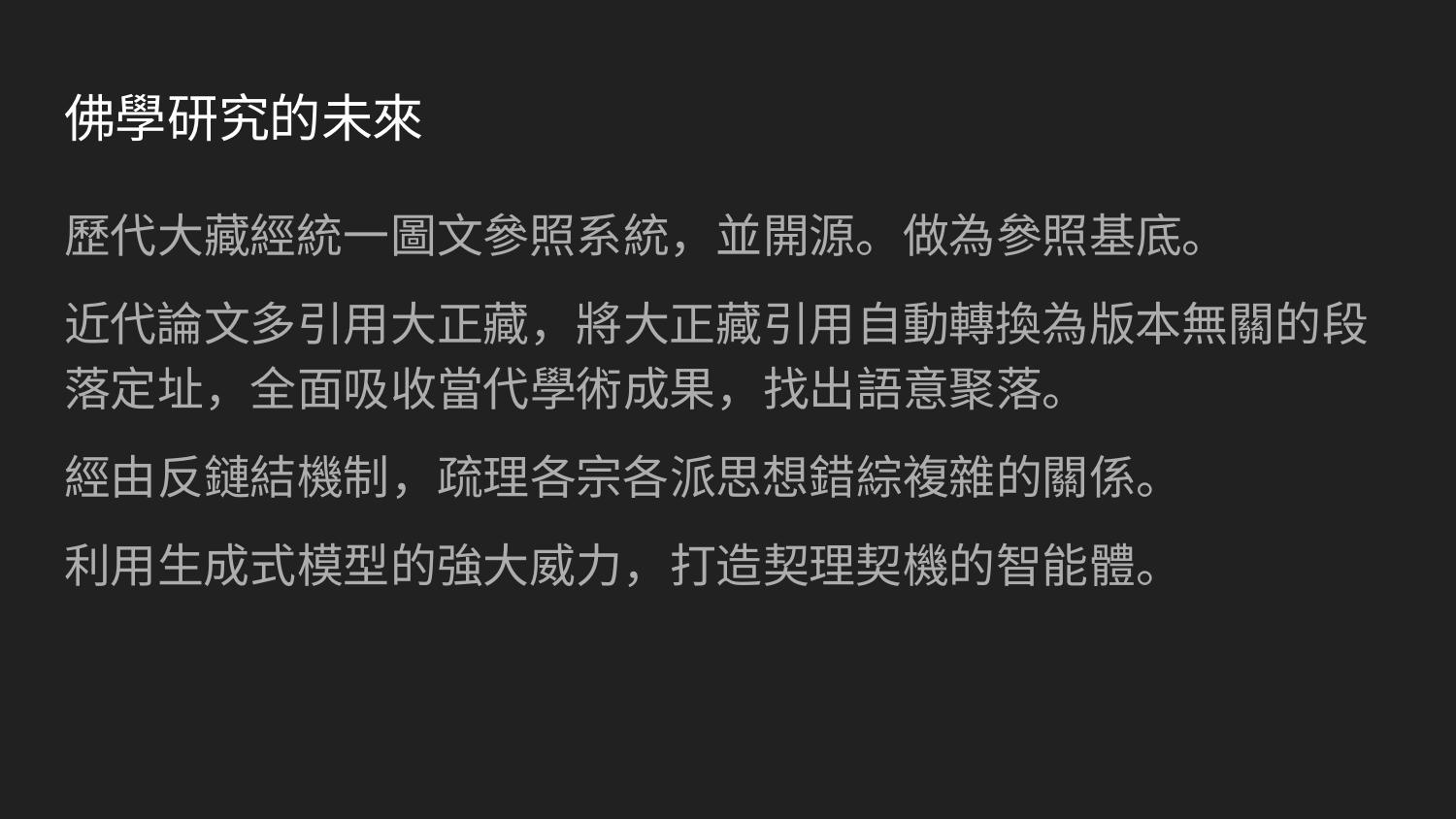

# 佛學研究的未來
歷代大藏經統一圖文參照系統，並開源。做為參照基底。
近代論文多引用大正藏，將大正藏引用自動轉換為版本無關的段 落定址，全面吸收當代學術成果，找出語意聚落。
經由反鏈結機制，疏理各宗各派思想錯綜複雜的關係。
利用生成式模型的強大威力，打造契理契機的智能體。